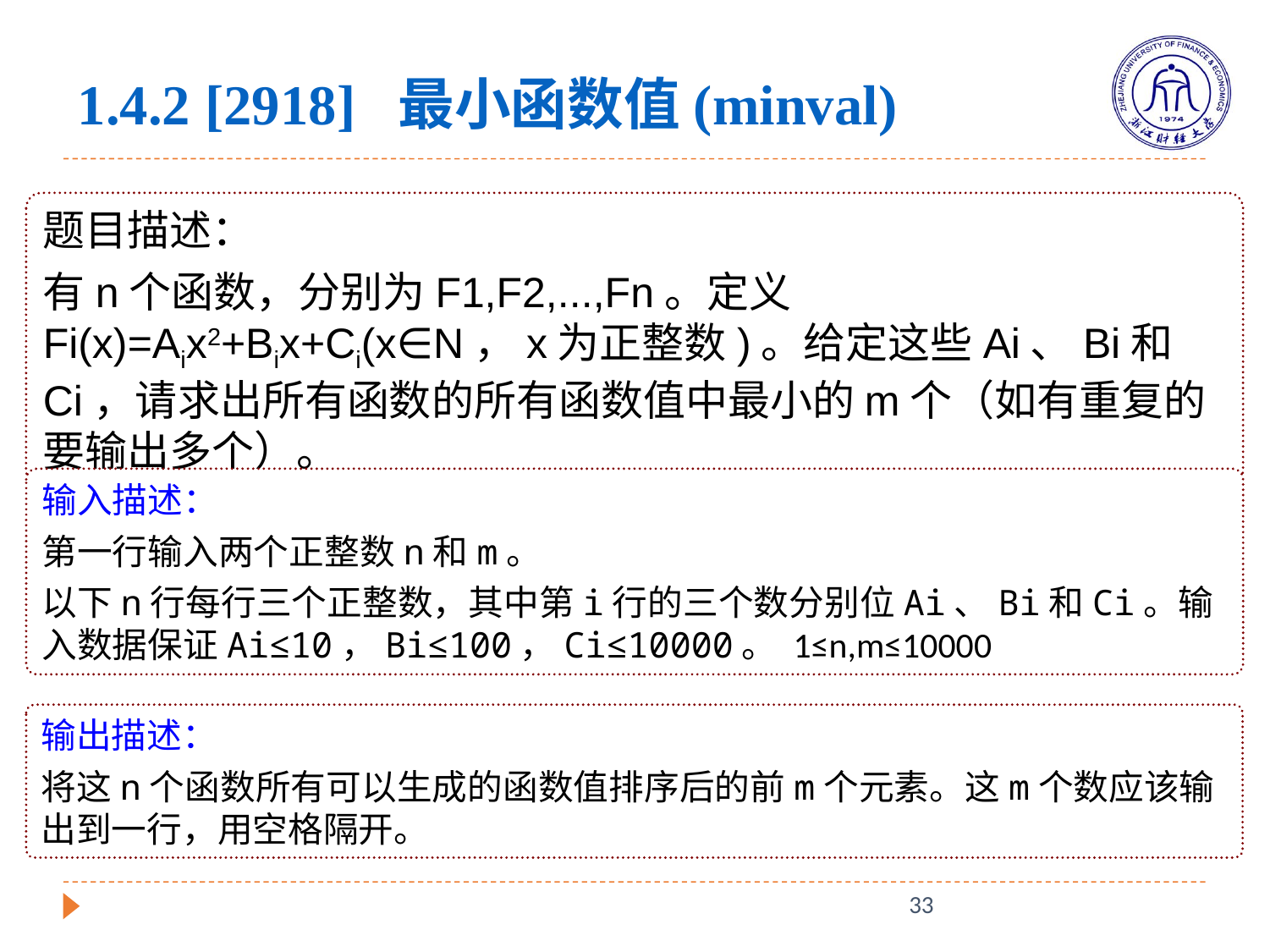

1.4.2 [2918]  最小函数值(minval)
题目描述：
有n个函数，分别为F1,F2,...,Fn。定义Fi(x)=Aix2+Bix+Ci(x∈N，x为正整数)。给定这些Ai、Bi和Ci，请求出所有函数的所有函数值中最小的m个（如有重复的要输出多个）。
输入描述：
第一行输入两个正整数n和m。
以下n行每行三个正整数，其中第i行的三个数分别位Ai、Bi和Ci。输入数据保证Ai≤10，Bi≤100，Ci≤10000。 1≤n,m≤10000
输出描述：
将这n个函数所有可以生成的函数值排序后的前m个元素。这m个数应该输出到一行，用空格隔开。
33